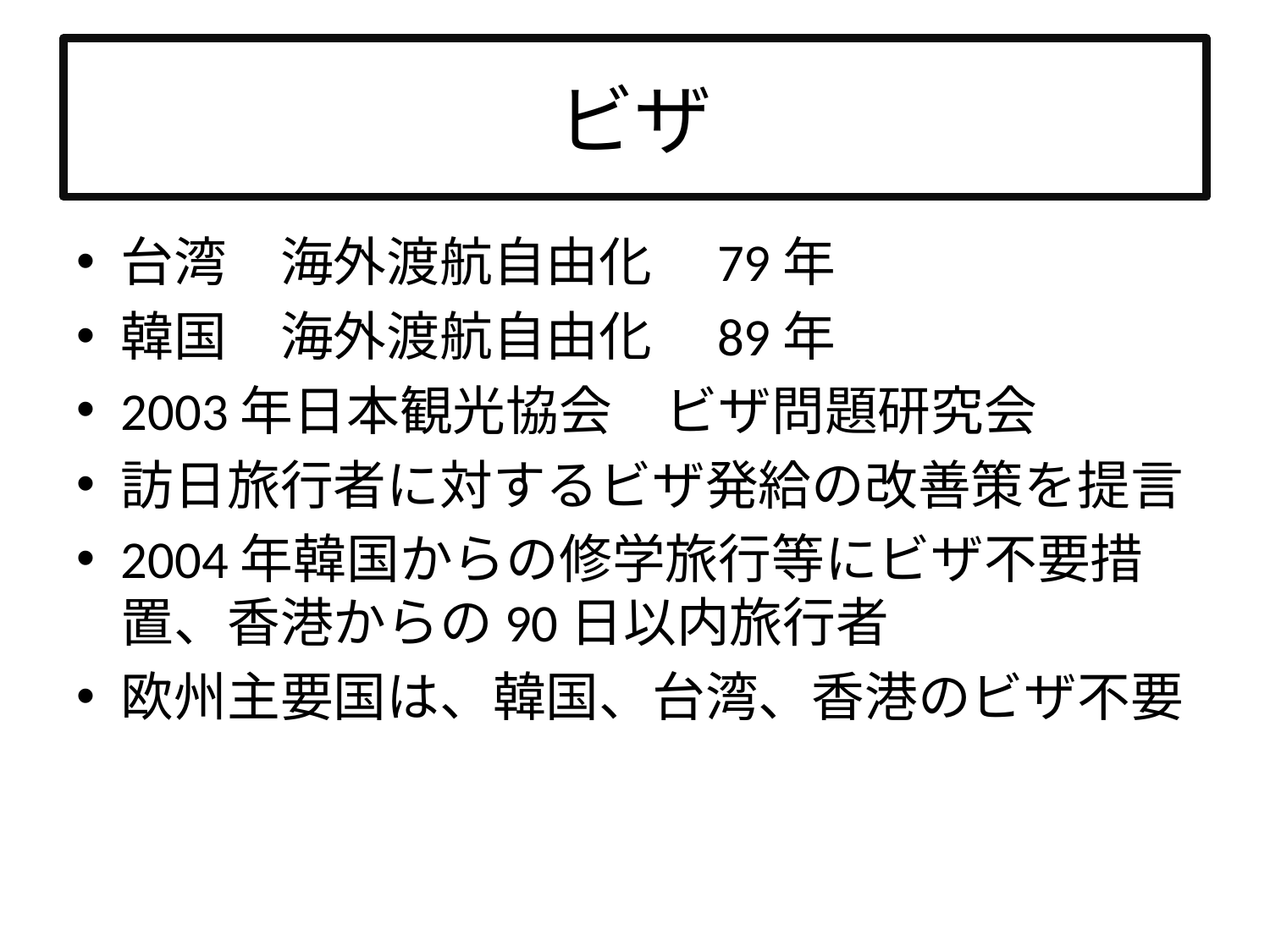

# ビザ
台湾　海外渡航自由化　79年
韓国　海外渡航自由化　89年
2003年日本観光協会　ビザ問題研究会
訪日旅行者に対するビザ発給の改善策を提言
2004年韓国からの修学旅行等にビザ不要措置、香港からの90日以内旅行者
欧州主要国は、韓国、台湾、香港のビザ不要